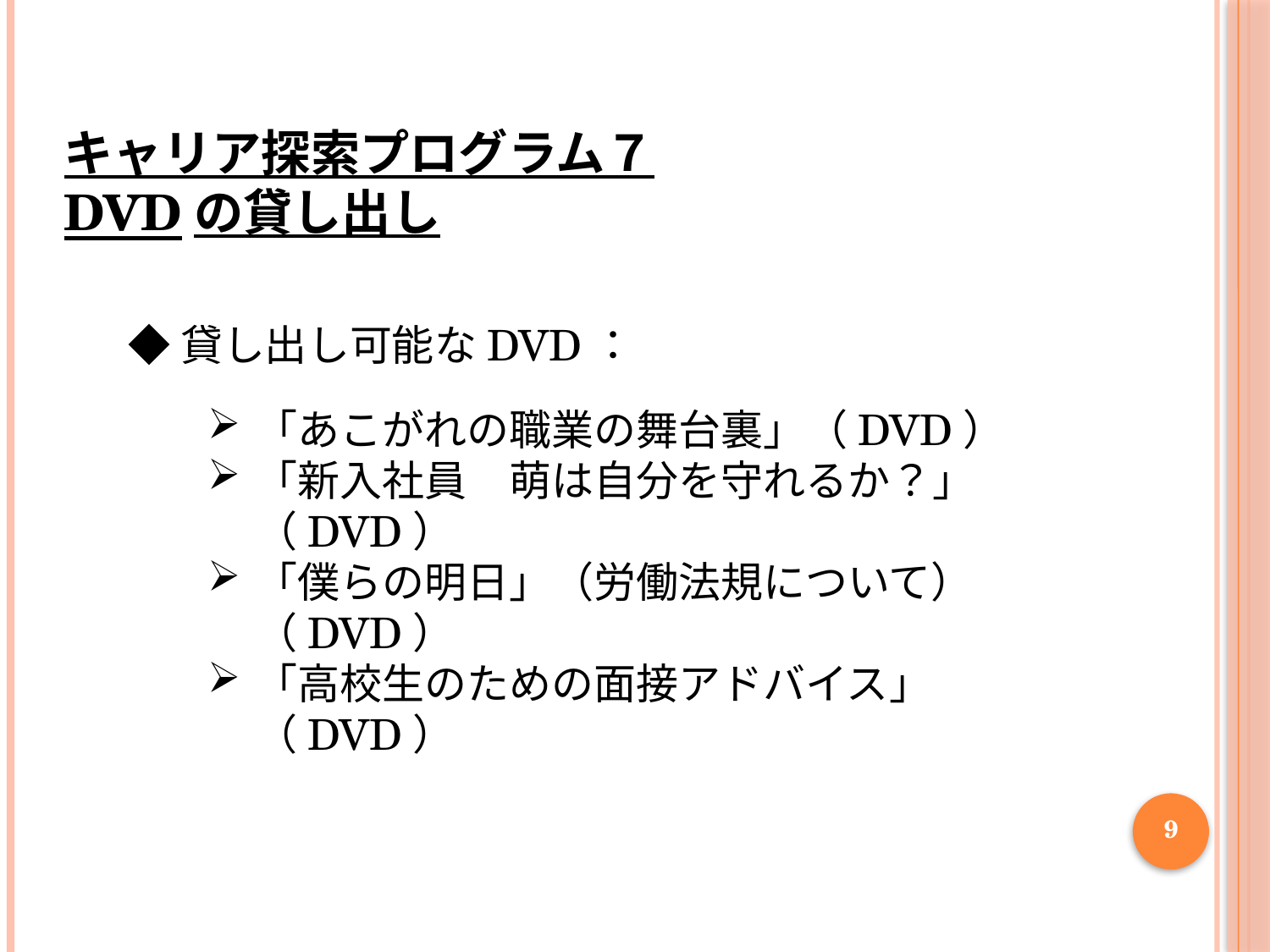

キャリア探索プログラム７
DVDの貸し出し
◆貸し出し可能なDVD：
「あこがれの職業の舞台裏」（DVD）
「新入社員　萌は自分を守れるか？」（DVD）
「僕らの明日」（労働法規について） （DVD）
「高校生のための面接アドバイス」　（DVD）
9